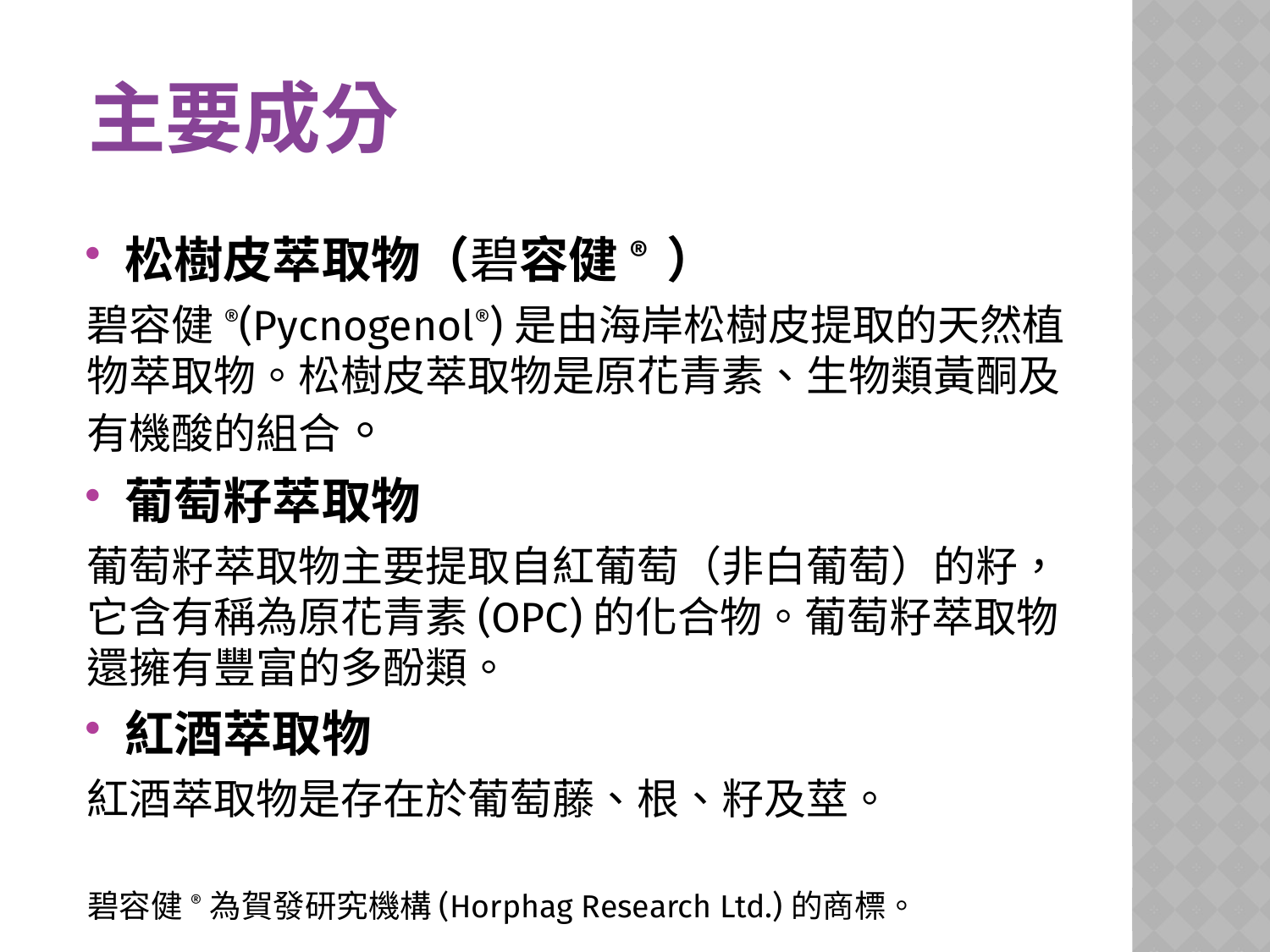

主要成分
松樹皮萃取物（碧容健® ）
碧容健®(Pycnogenol®)是由海岸松樹皮提取的天然植物萃取物。松樹皮萃取物是原花青素、生物類黃酮及有機酸的組合。
葡萄籽萃取物
葡萄籽萃取物主要提取自紅葡萄（非白葡萄）的籽，它含有稱為原花青素(OPC)的化合物。葡萄籽萃取物還擁有豐富的多酚類。
紅酒萃取物
紅酒萃取物是存在於葡萄藤、根、籽及莖。

碧容健®為賀發研究機構(Horphag Research Ltd.)的商標。